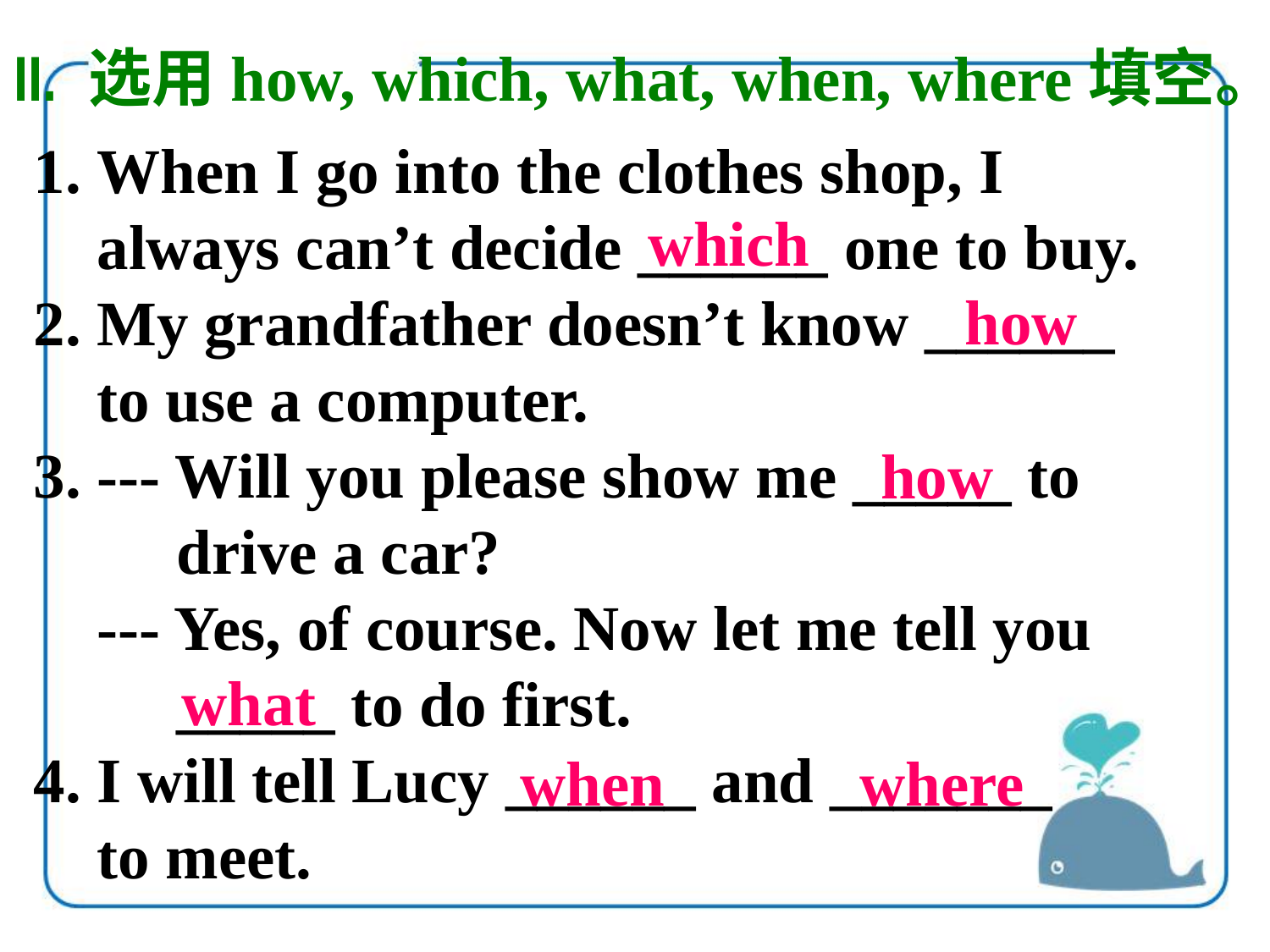

II. 选用how, which, what, when, where填空。

 When I go into the clothes shop, I
    always can’t decide ______ one to buy.
2. My grandfather doesn’t know ______
    to use a computer.
3. --- Will you please show me _____ to
         drive a car?
    --- Yes, of course. Now let me tell you
         _____ to do first.
4. I will tell Lucy ______ and _______
    to meet.
which
how
how
what
when
where